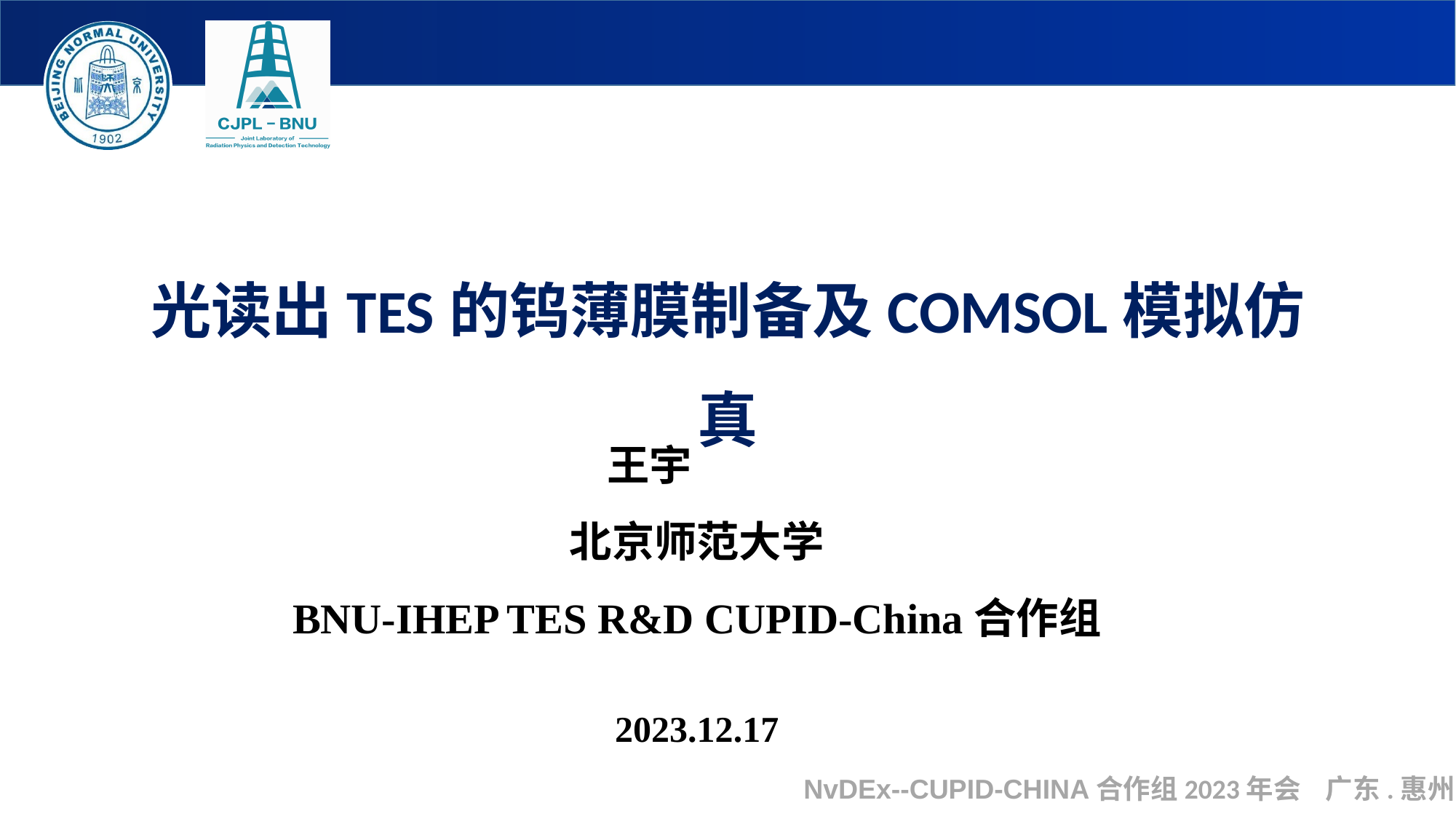

光读出TES的钨薄膜制备及COMSOL模拟仿真

                                     王宇
北京师范大学
BNU-IHEP TES R&D CUPID-China合作组
2023.12.17
NvDEx--CUPID-CHINA合作组2023年会    广东.惠州